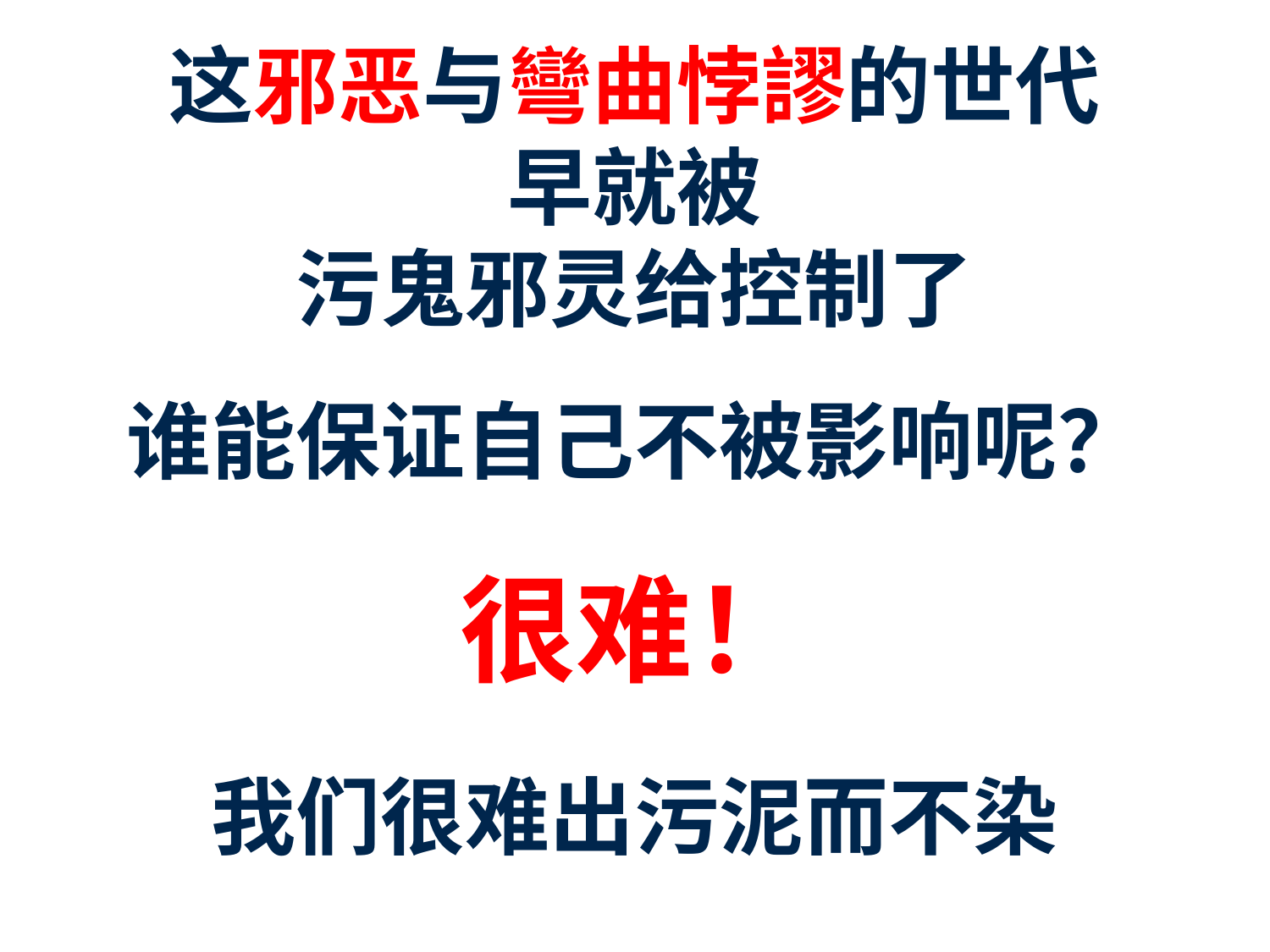

这邪恶与彎曲悖謬的世代
早就被
污鬼邪灵给控制了

谁能保证自己不被影响呢？

很难！

我们很难出污泥而不染
58